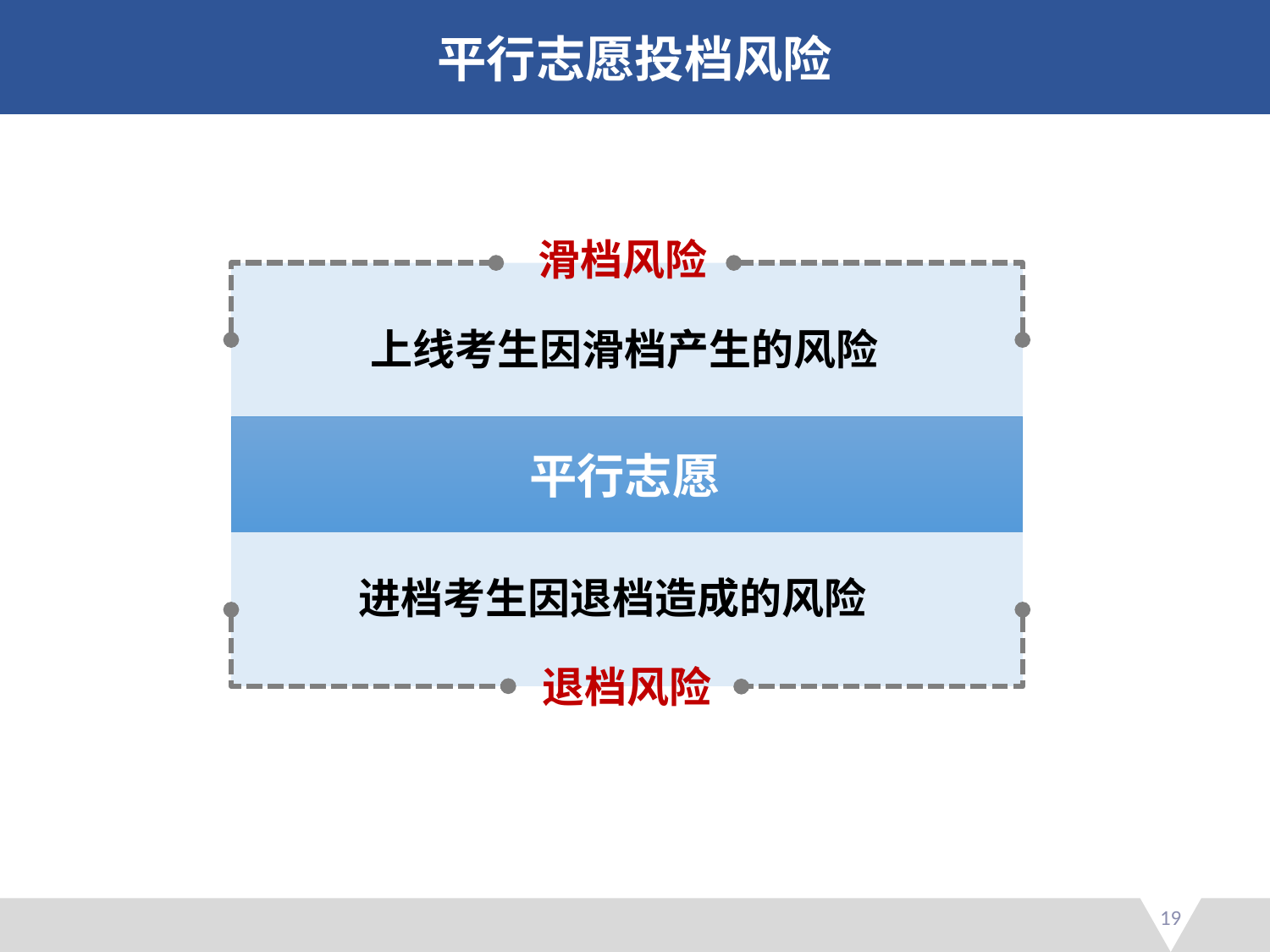

平行志愿投档风险
滑档风险

上线考生因滑档产生的风险

平行志愿

进档考生因退档造成的风险

退档风险
19